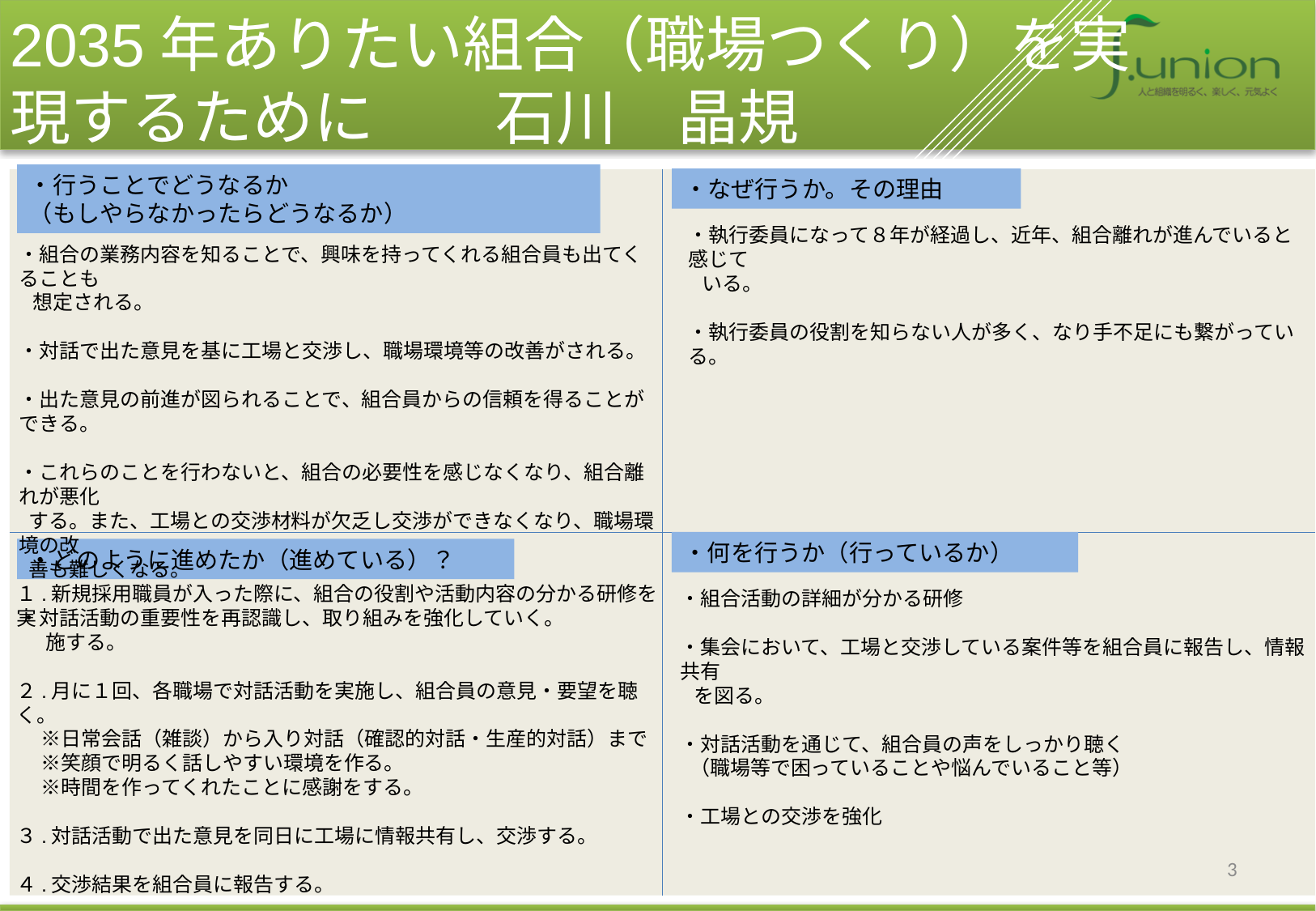

2035年ありたい組合（職場つくり）を実現するために　　石川　晶規

・行うことでどうなるか
（もしやらなかったらどうなるか）
・なぜ行うか。その理由

・執行委員になって８年が経過し、近年、組合離れが進んでいると感じて
  いる。

・執行委員の役割を知らない人が多く、なり手不足にも繋がっている。
・組合の業務内容を知ることで、興味を持ってくれる組合員も出てくることも
  想定される。

・対話で出た意見を基に工場と交渉し、職場環境等の改善がされる。

・出た意見の前進が図られることで、組合員からの信頼を得ることができる。

・これらのことを行わないと、組合の必要性を感じなくなり、組合離れが悪化
 する。また、工場との交渉材料が欠乏し交渉ができなくなり、職場環境の改
 善も難しくなる。

・対話活動の重要性を再認識し、取り組みを強化していく。
・何を行うか（行っているか）
・どのように進めたか（進めている）？
１.新規採用職員が入った際に、組合の役割や活動内容の分かる研修を実
 　施する。

２.月に１回、各職場で対話活動を実施し、組合員の意見・要望を聴く。
　 ※日常会話（雑談）から入り対話（確認的対話・生産的対話）まで
　 ※笑顔で明るく話しやすい環境を作る。
　 ※時間を作ってくれたことに感謝をする。

３.対話活動で出た意見を同日に工場に情報共有し、交渉する。

４.交渉結果を組合員に報告する。

５.改善された状況等の確認に行く。

・組合活動の詳細が分かる研修

・集会において、工場と交渉している案件等を組合員に報告し、情報共有
  を図る。

・対話活動を通じて、組合員の声をしっかり聴く
 （職場等で困っていることや悩んでいること等）

・工場との交渉を強化

3